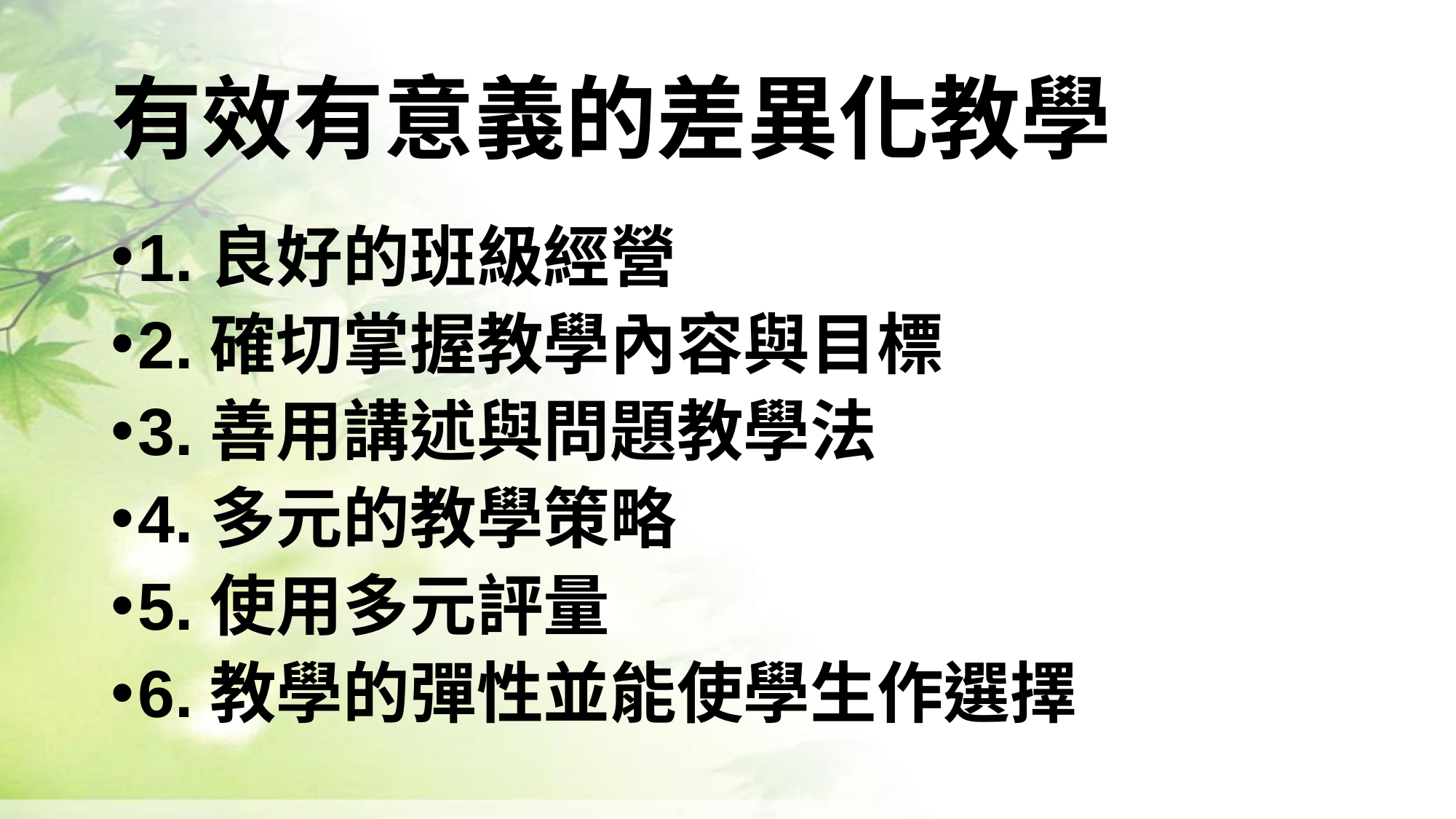

# 有效有意義的差異化教學
1.良好的班級經營
2.確切掌握教學內容與目標
3.善用講述與問題教學法
4.多元的教學策略
5.使用多元評量
6.教學的彈性並能使學生作選擇